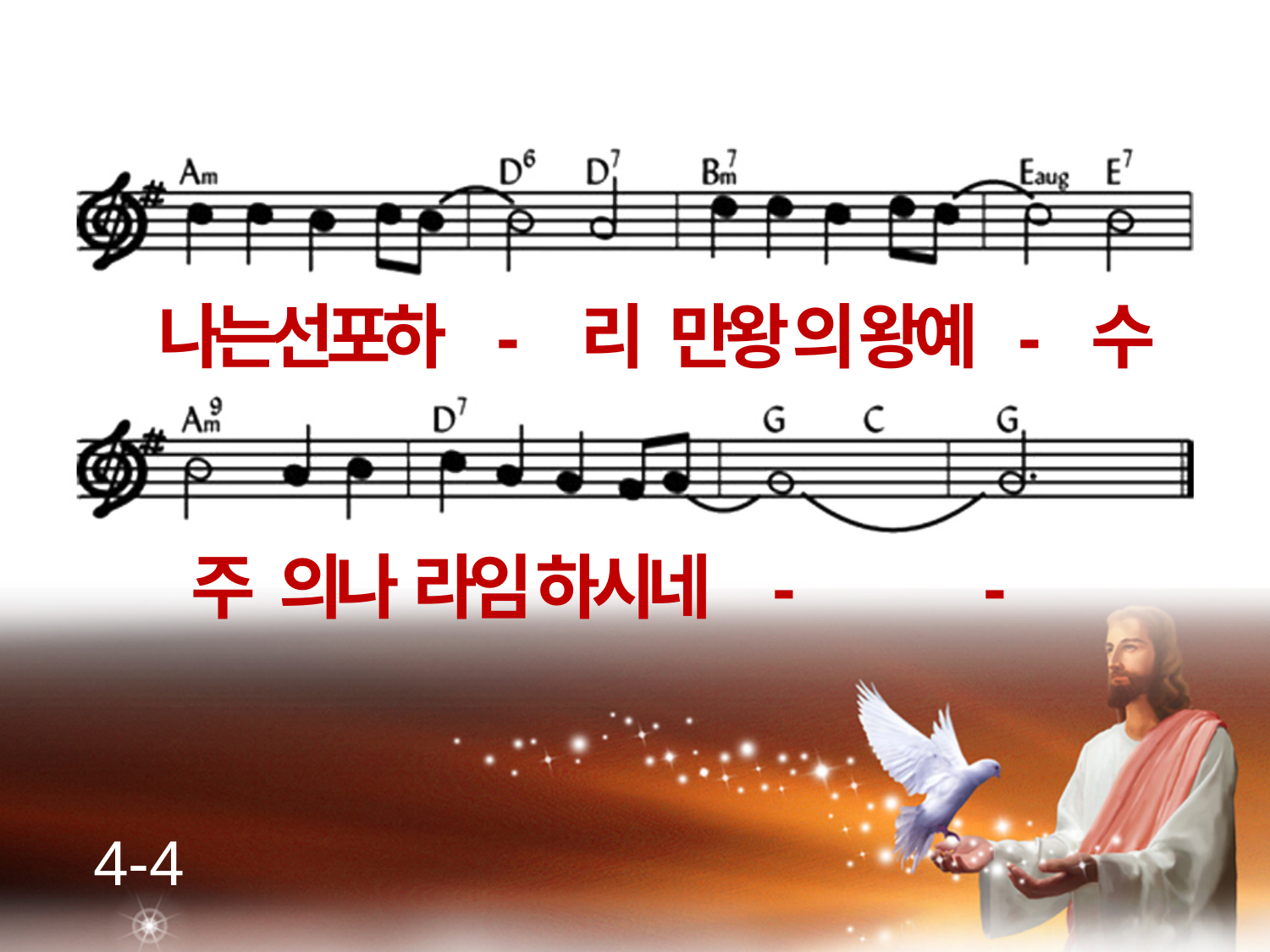

나는선포하   -    리   만왕 의 왕예  -   수
주   의나  라임 하시네    -                  -
4-4